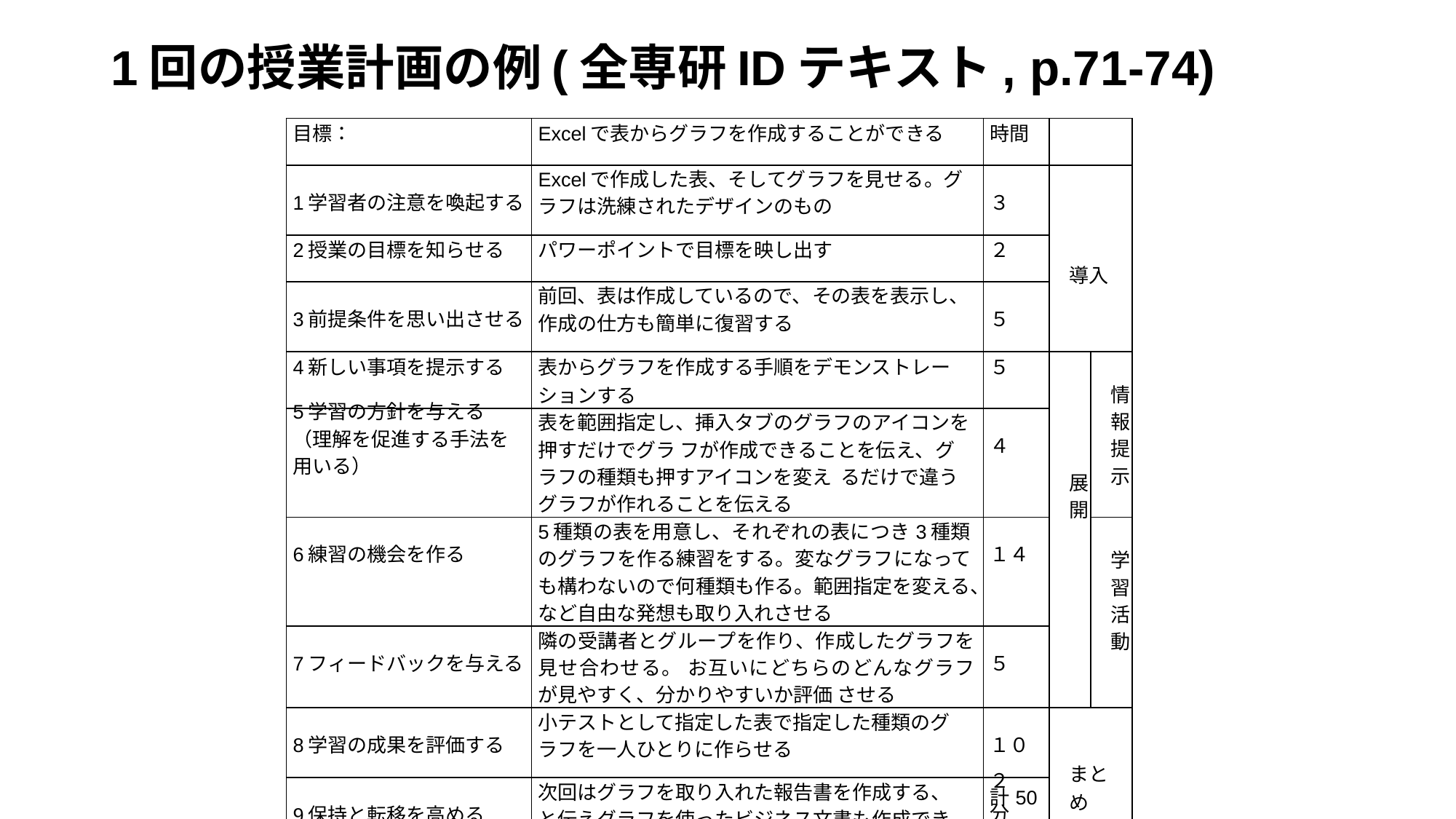

# 1回の授業計画の例(全専研IDテキスト, p.71-74)
| 目標： | Excelで表からグラフを作成することができる | 時間 |  |  |
| --- | --- | --- | --- | --- |
| 1学習者の注意を喚起する | Excelで作成した表、そしてグラフを見せる。グラフは洗練されたデザインのもの | ３ | 導入 |  |
| 2授業の目標を知らせる | パワーポイントで目標を映し出す | ２ |  |  |
| 3前提条件を思い出させる | 前回、表は作成しているので、その表を表示し、作成の仕方も簡単に復習する | ５ |  |  |
| 4新しい事項を提示する | 表からグラフを作成する手順をデモンストレーションする | ５ | 展開 | 情報提示 |
| 5学習の方針を与える （理解を促進する手法を用いる） | 表を範囲指定し、挿入タブのグラフのアイコンを押すだけでグラ フが作成できることを伝え、グラフの種類も押すアイコンを変え るだけで違うグラフが作れることを伝える | ４ |  |  |
| 6練習の機会を作る | 5種類の表を用意し、それぞれの表につき3種類のグラフを作る練習をする。変なグラフになっても構わないので何種類も作る。範囲指定を変える、など自由な発想も取り入れさせる | １４ |  | 学習活動 |
| 7フィードバックを与える | 隣の受講者とグループを作り、作成したグラフを見せ合わせる。 お互いにどちらのどんなグラフが見やすく、分かりやすいか評価 させる | ５ |  |  |
| 8学習の成果を評価する | 小テストとして指定した表で指定した種類のグラフを一人ひとりに作らせる | １０ | まとめ |  |
| 9保持と転移を高める | 次回はグラフを取り入れた報告書を作成する、と伝えグラフを使ったビジネス文書も作成できるようになる、と期待させる | ２ 計50分 |  |  |